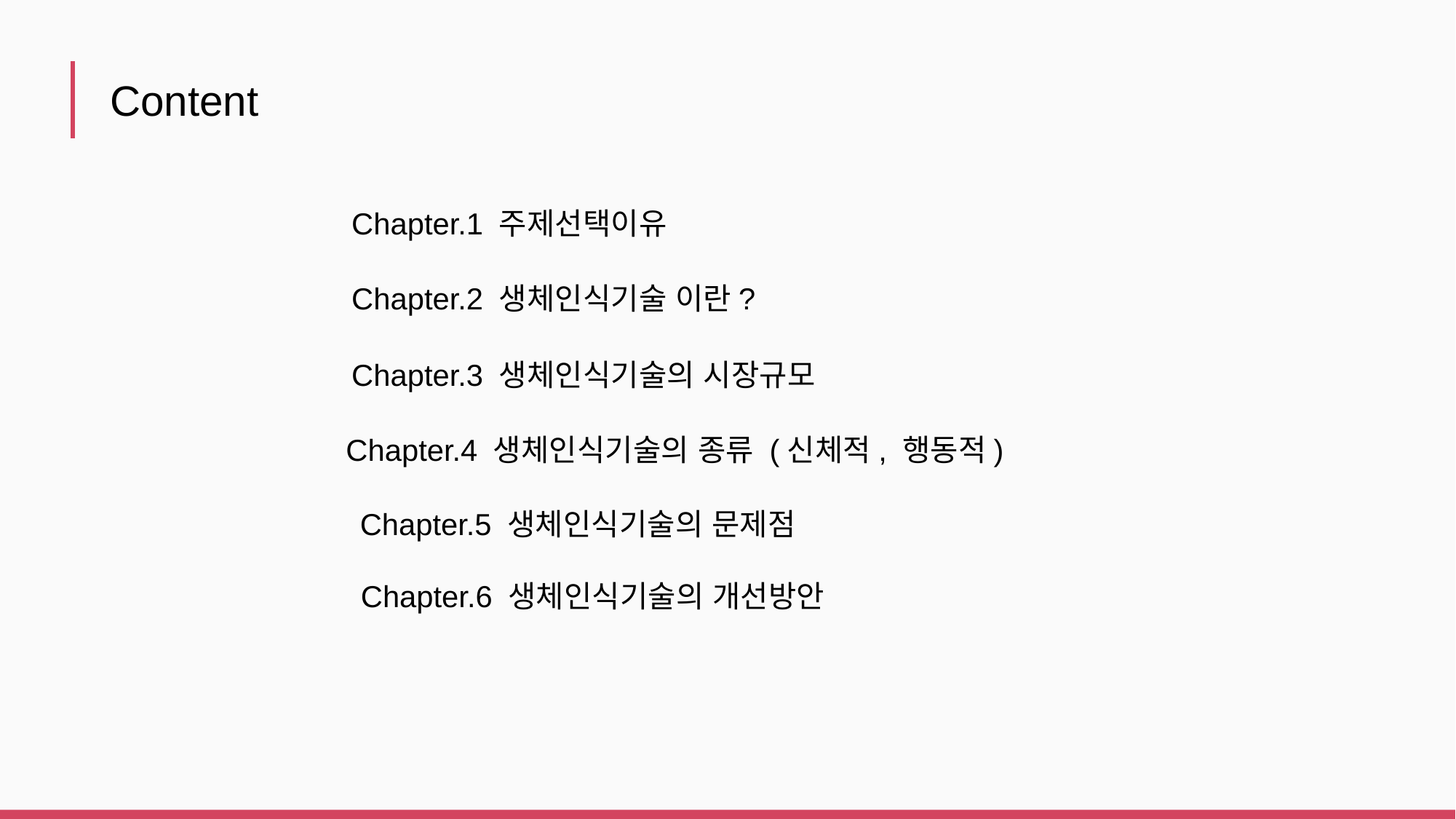

Content
Chapter.1 주제선택이유
Chapter.2 생체인식기술 이란?
Chapter.3 생체인식기술의 시장규모
Chapter.4 생체인식기술의 종류 (신체적, 행동적)

Chapter.5 생체인식기술의 문제점
Chapter.6 생체인식기술의 개선방안